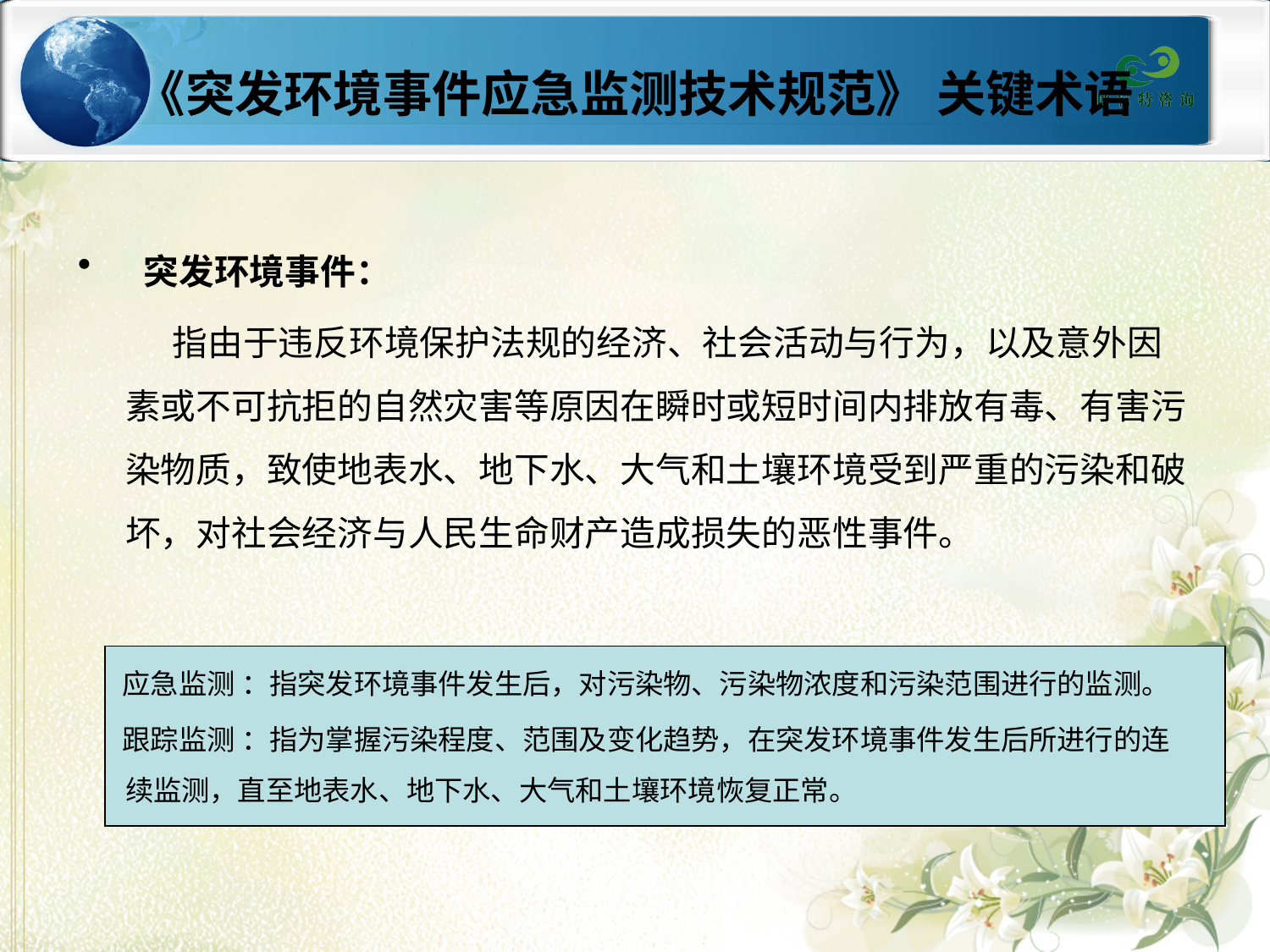

# 《突发环境事件应急监测技术规范》 关键术语
 突发环境事件：
           指由于违反环境保护法规的经济、社会活动与行为，以及意外因素或不可抗拒的自然灾害等原因在瞬时或短时间内排放有毒、有害污染物质，致使地表水、地下水、大气和土壤环境受到严重的污染和破坏，对社会经济与人民生命财产造成损失的恶性事件。

      应急监测 ：指突发环境事件发生后，对污染物、污染物浓度和污染范围进行的监测。
      跟踪监测 ：指为掌握污染程度、范围及变化趋势，在突发环境事件发生后所进行的连续监测，直至地表水、地下水、大气和土壤环境恢复正常。